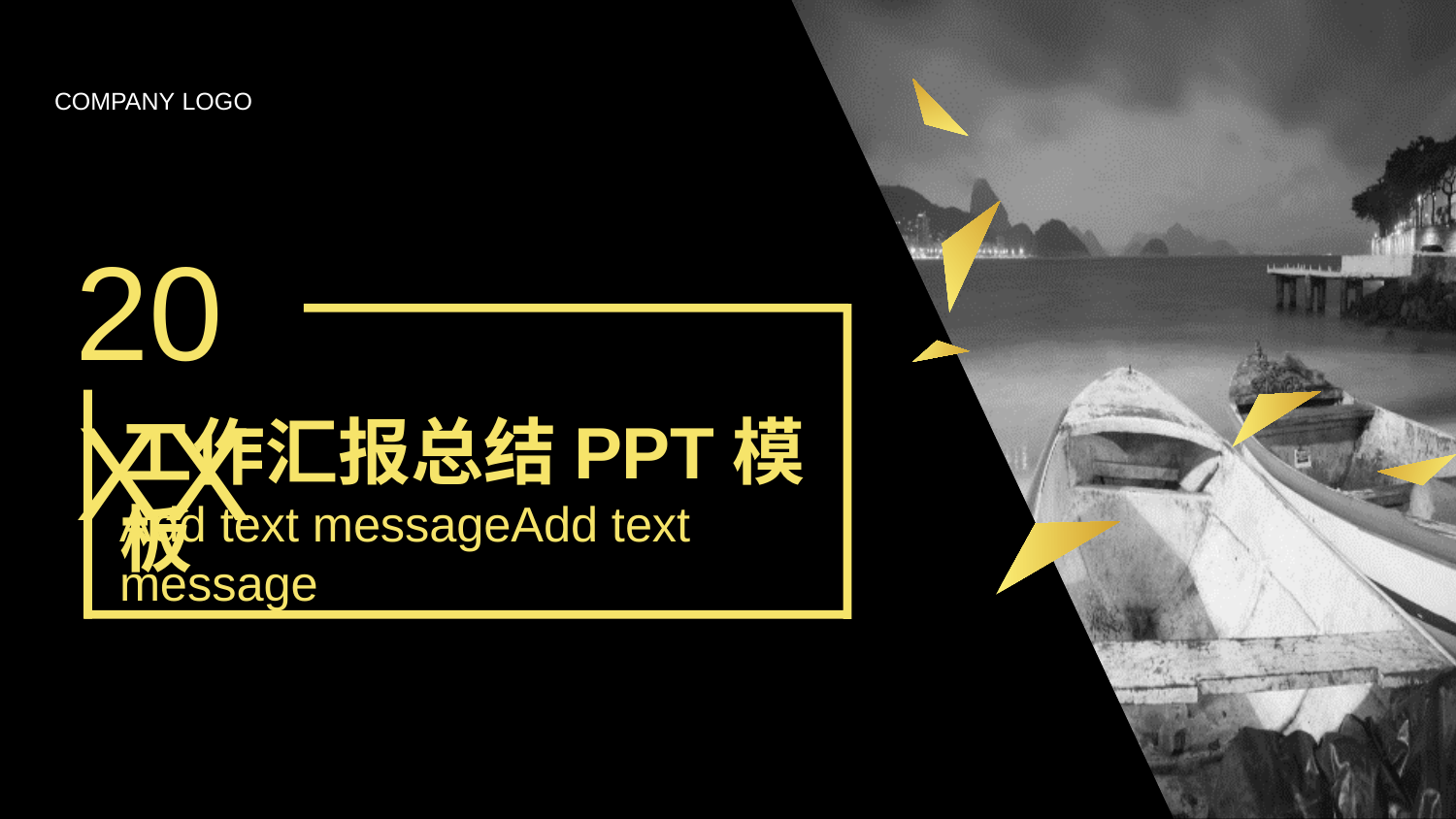

COMPANY LOGO

20XX

工作汇报总结PPT模板
Add text messageAdd text message